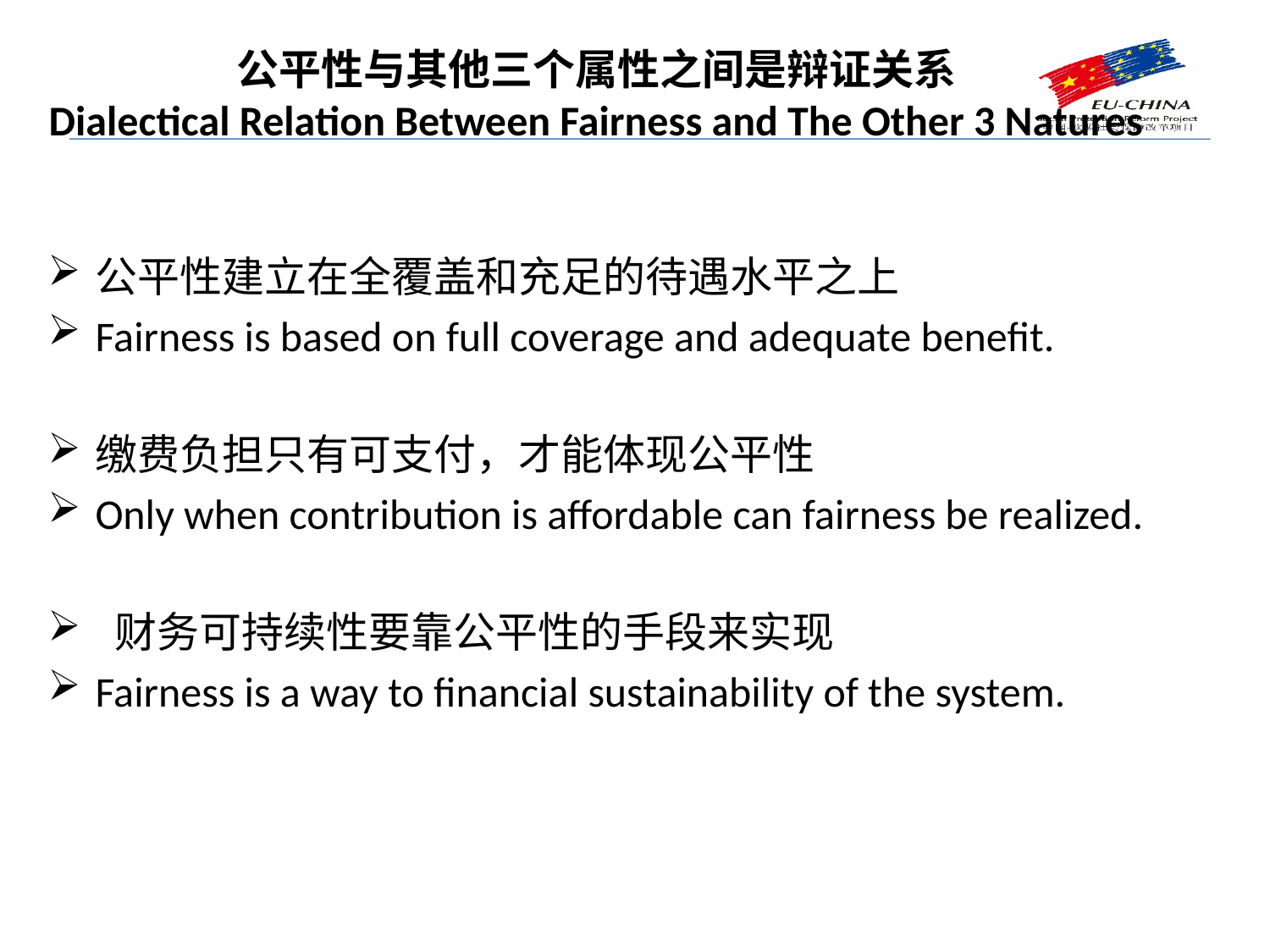

# 公平性与其他三个属性之间是辩证关系 Dialectical Relation Between Fairness and The Other 3 Natures

公平性建立在全覆盖和充足的待遇水平之上
Fairness is based on full coverage and adequate benefit.

缴费负担只有可支付，才能体现公平性
Only when contribution is affordable can fairness be realized.

 财务可持续性要靠公平性的手段来实现
Fairness is a way to financial sustainability of the system.